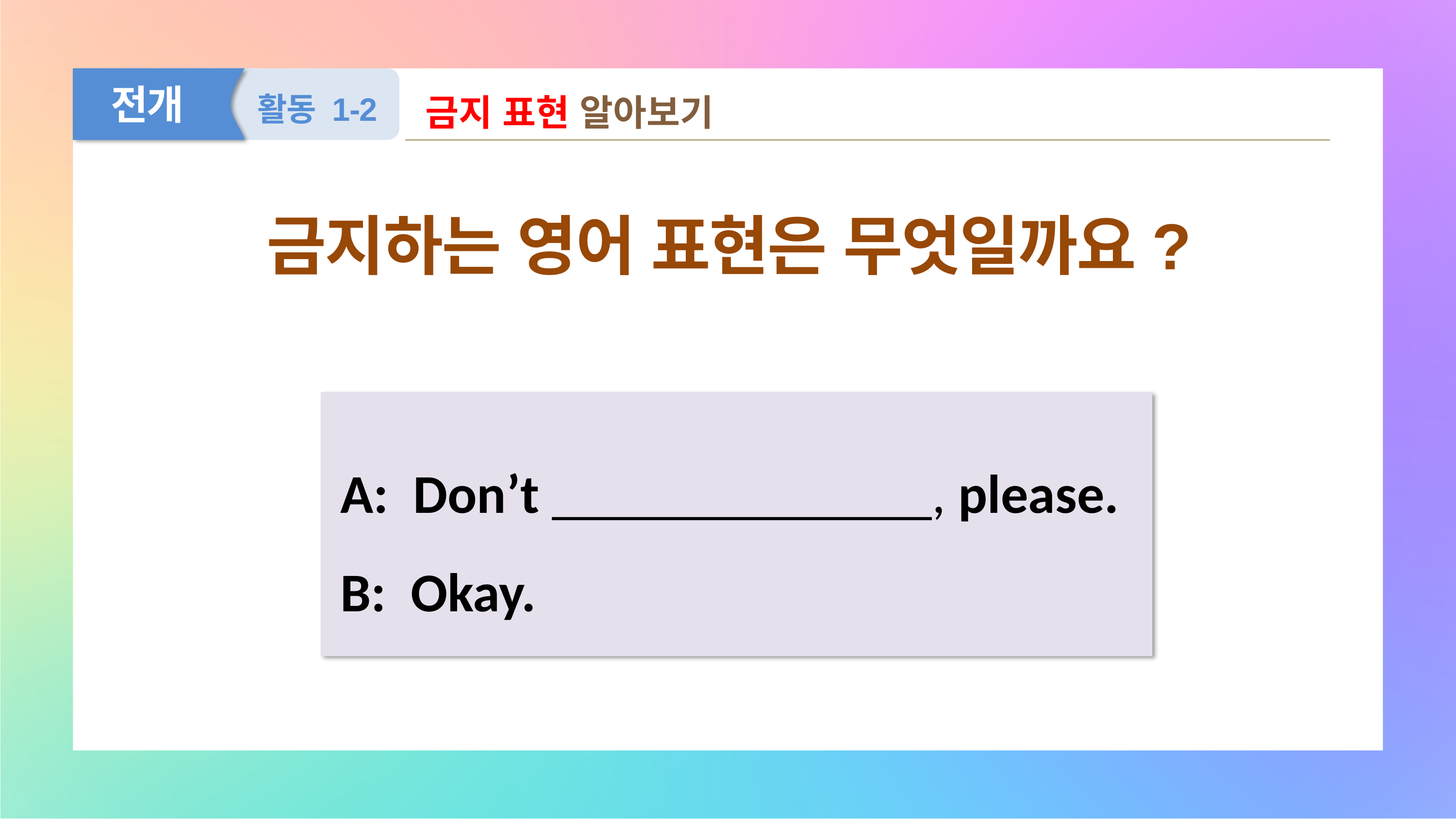

전개
활동 1-2
금지 표현 알아보기
금지하는 영어 표현은 무엇일까요?

 A:  Don’t ______________, please.
 B:  Okay.